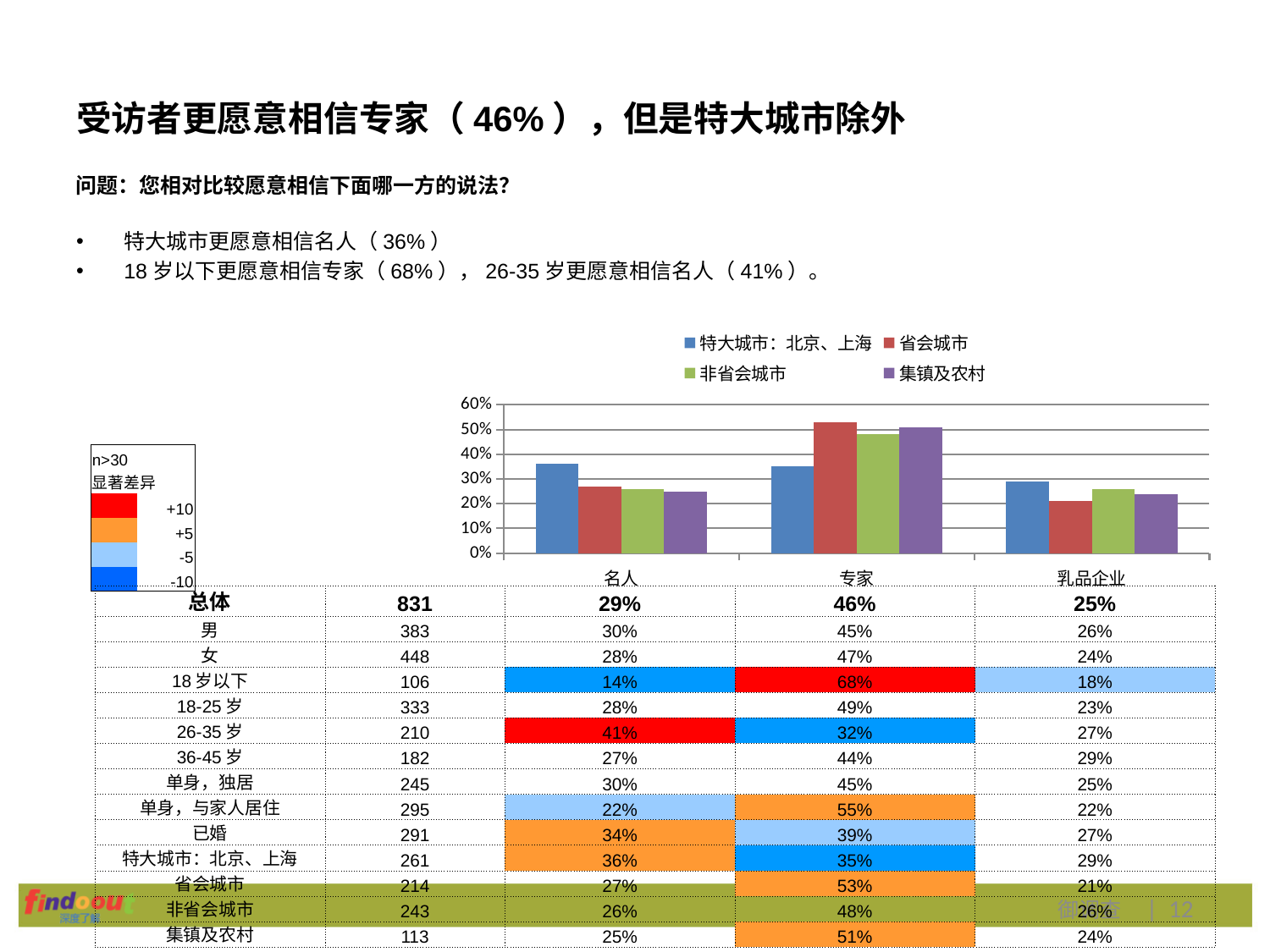

# 受访者更愿意相信专家（46%），但是特大城市除外
问题：您相对比较愿意相信下面哪一方的说法？
特大城市更愿意相信名人（36%）
18岁以下更愿意相信专家（68%），26-35岁更愿意相信名人（41%）。

### Chart

| Category | 特大城市：北京、上海 | 省会城市 | 非省会城市 | 集镇及农村 |
|---|---|---|---|---|
| 名人 | 0.3600000000000001 | 0.27 | 0.26 | 0.25 |
| 专家 | 0.3500000000000001 | 0.53 | 0.4800000000000001 | 0.51 |
| 乳品企业 | 0.2900000000000001 | 0.21000000000000005 | 0.26 | 0.24000000000000005 |
| n>30 |  |
| --- | --- |
| 显著差异 |  |
|  | +10 |
|  | +5 |
|  | -5 |
|  | -10 |
| 总体 | 831 | 29% | 46% | 25% |
| --- | --- | --- | --- | --- |
| 男 | 383 | 30% | 45% | 26% |
| 女 | 448 | 28% | 47% | 24% |
| 18岁以下 | 106 | 14% | 68% | 18% |
| 18-25岁 | 333 | 28% | 49% | 23% |
| 26-35岁 | 210 | 41% | 32% | 27% |
| 36-45岁 | 182 | 27% | 44% | 29% |
| 单身，独居 | 245 | 30% | 45% | 25% |
| 单身，与家人居住 | 295 | 22% | 55% | 22% |
| 已婚 | 291 | 34% | 39% | 27% |
| 特大城市：北京、上海 | 261 | 36% | 35% | 29% |
| 省会城市 | 214 | 27% | 53% | 21% |
| 非省会城市 | 243 | 26% | 48% | 26% |
| 集镇及农村 | 113 | 25% | 51% | 24% |
御调查   |  12